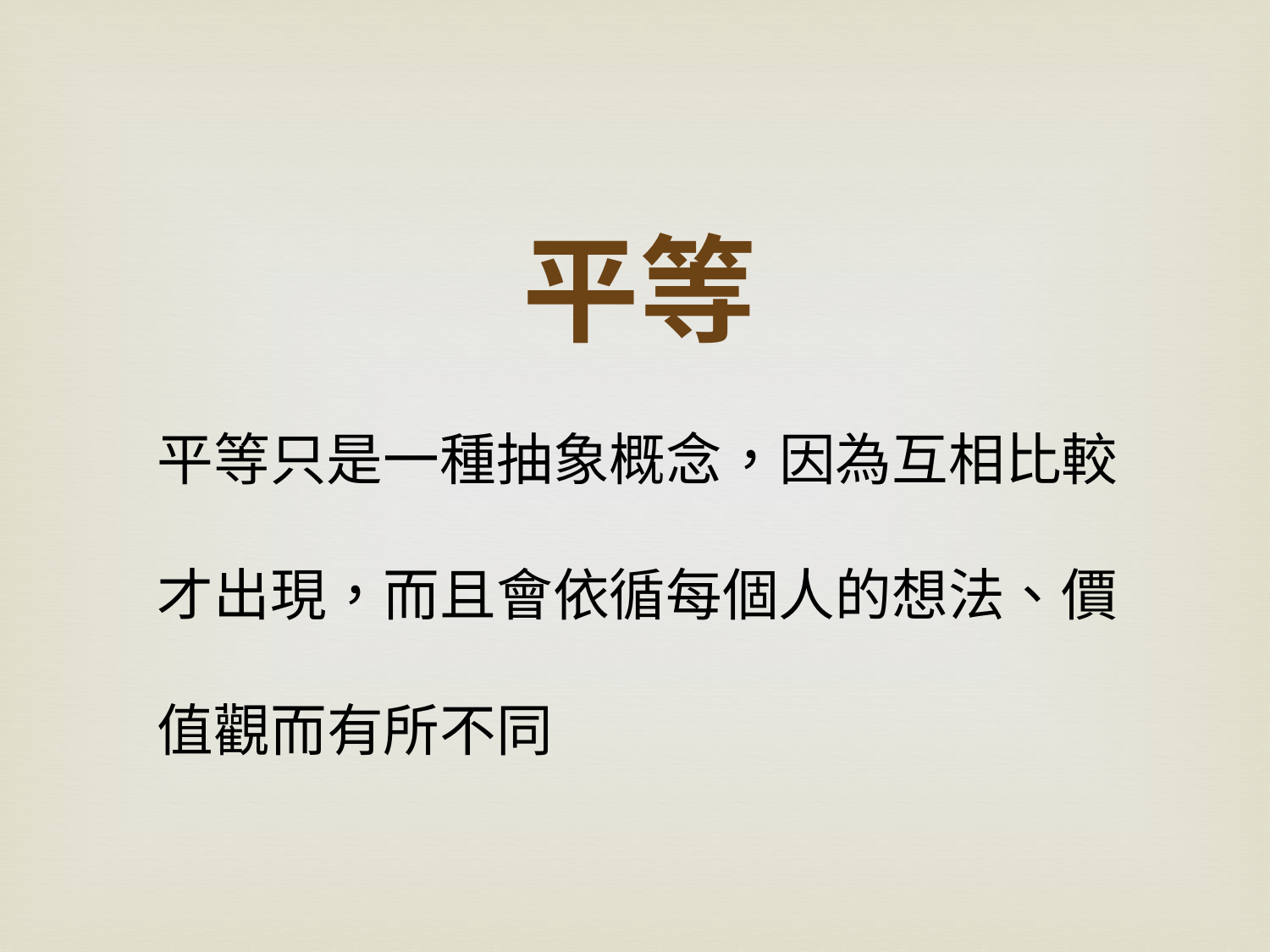

平等
平等只是一種抽象概念，因為互相比較才出現，而且會依循每個人的想法、價值觀而有所不同